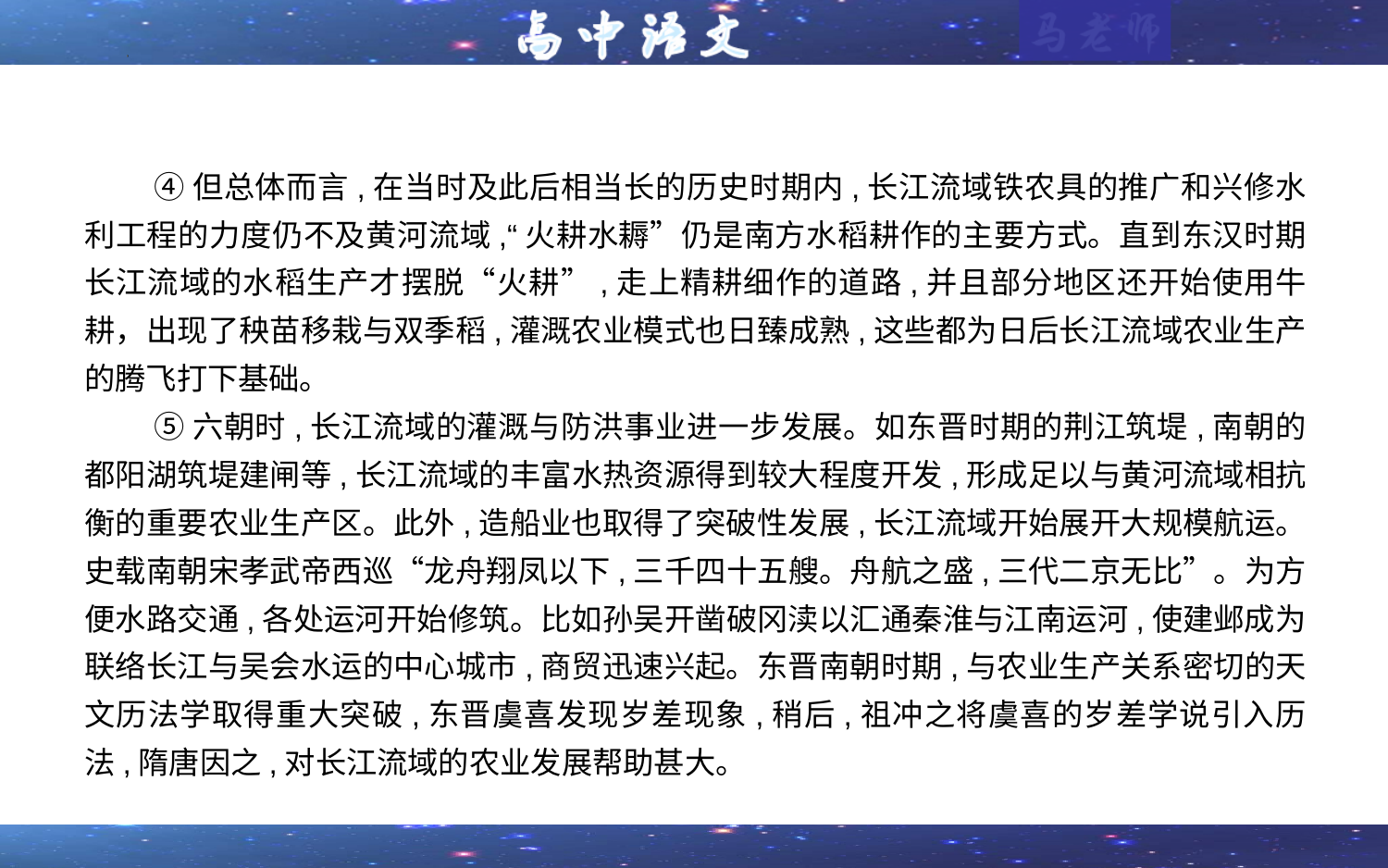

④但总体而言,在当时及此后相当长的历史时期内,长江流域铁农具的推广和兴修水利工程的力度仍不及黄河流域,“火耕水耨”仍是南方水稻耕作的主要方式。直到东汉时期长江流域的水稻生产才摆脱“火耕”,走上精耕细作的道路,并且部分地区还开始使用牛耕，出现了秧苗移栽与双季稻,灌溉农业模式也日臻成熟,这些都为日后长江流域农业生产的腾飞打下基础。
⑤六朝时,长江流域的灌溉与防洪事业进一步发展。如东晋时期的荆江筑堤,南朝的都阳湖筑堤建闸等,长江流域的丰富水热资源得到较大程度开发,形成足以与黄河流域相抗衡的重要农业生产区。此外,造船业也取得了突破性发展,长江流域开始展开大规模航运。史载南朝宋孝武帝西巡“龙舟翔凤以下,三千四十五艘。舟航之盛,三代二京无比”。为方便水路交通,各处运河开始修筑。比如孙吴开凿破冈渎以汇通秦淮与江南运河,使建邺成为联络长江与吴会水运的中心城市,商贸迅速兴起。东晋南朝时期,与农业生产关系密切的天文历法学取得重大突破,东晋虞喜发现岁差现象,稍后,祖冲之将虞喜的岁差学说引入历法,隋唐因之,对长江流域的农业发展帮助甚大。